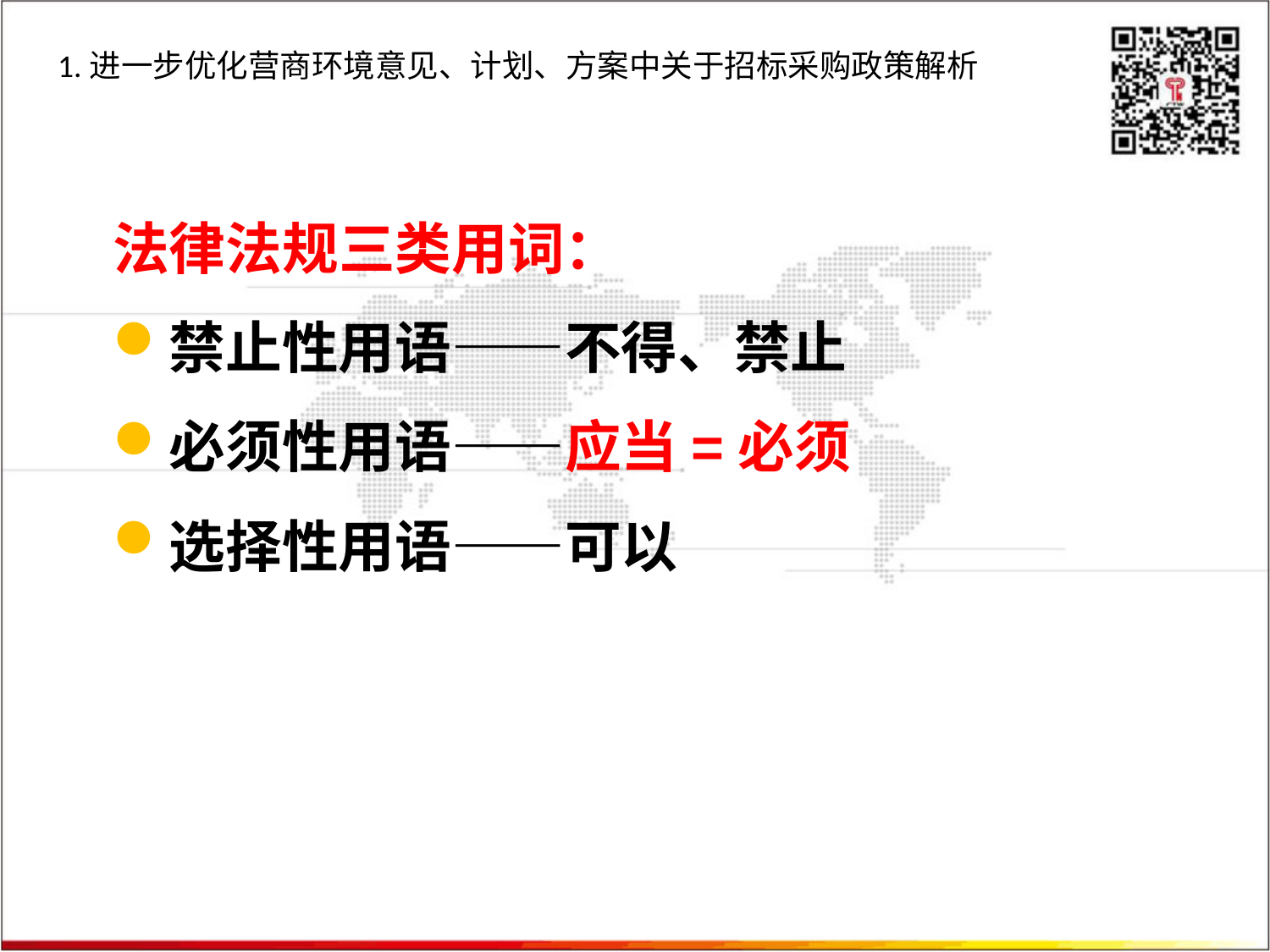

1.进一步优化营商环境意见、计划、方案中关于招标采购政策解析
法律法规三类用词：
禁止性用语——不得、禁止
必须性用语——应当=必须
选择性用语——可以